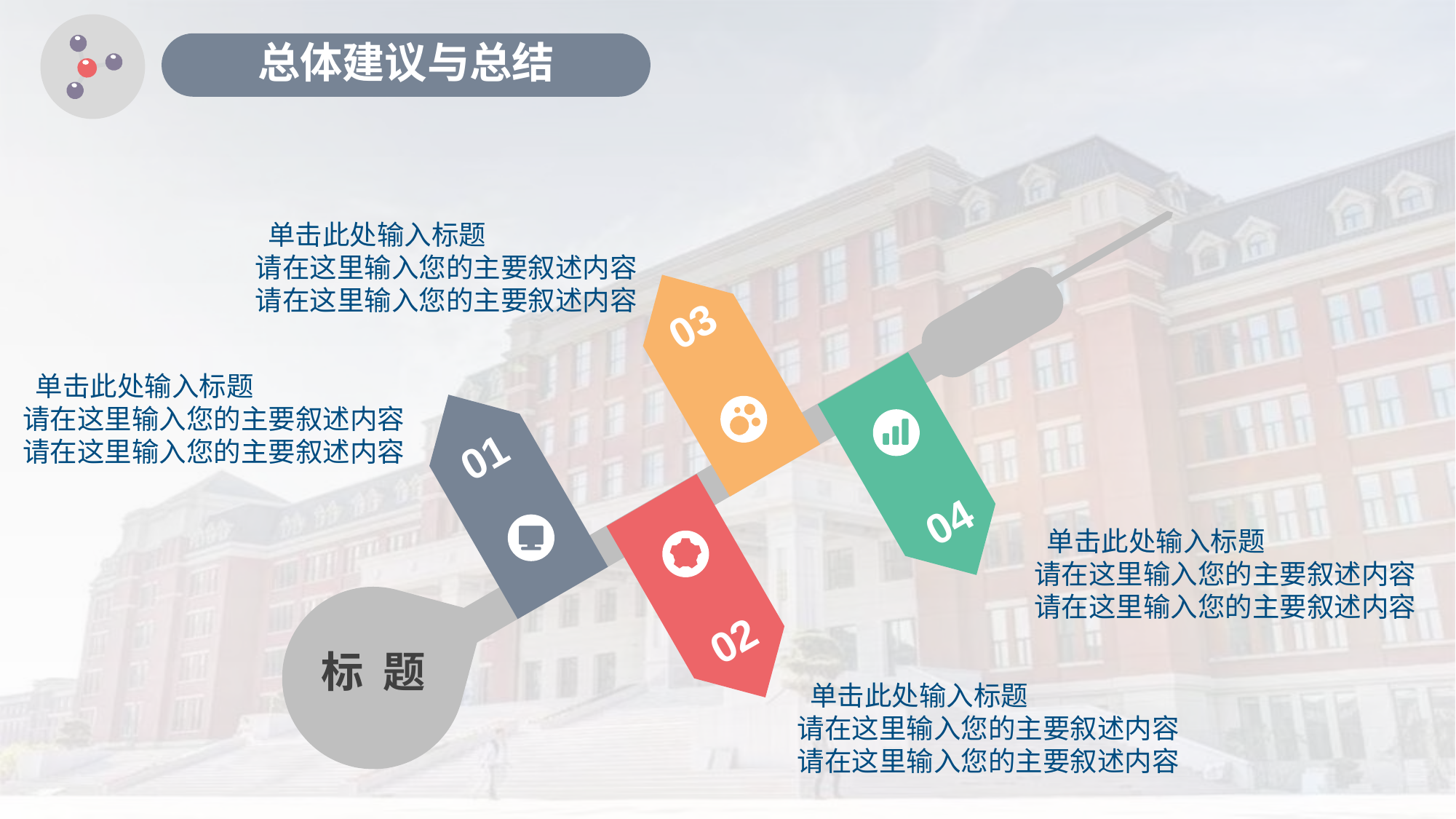

总体建议与总结

 单击此处输入标题
请在这里输入您的主要叙述内容
请在这里输入您的主要叙述内容

03

04
 单击此处输入标题
请在这里输入您的主要叙述内容
请在这里输入您的主要叙述内容

01

02

 单击此处输入标题
请在这里输入您的主要叙述内容
请在这里输入您的主要叙述内容

标  题
 单击此处输入标题
请在这里输入您的主要叙述内容
请在这里输入您的主要叙述内容